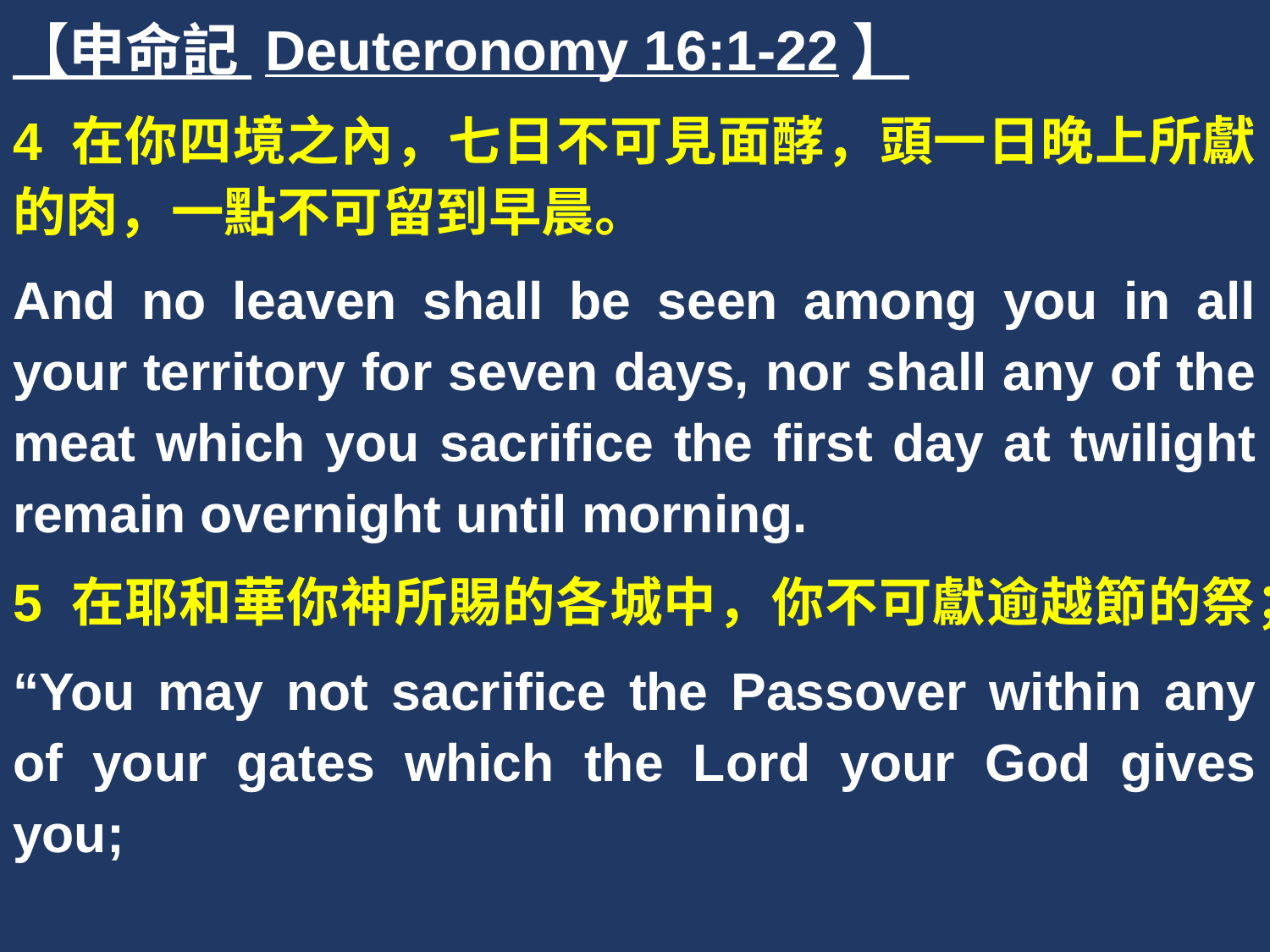

【申命記 Deuteronomy 16:1-22】
4 在你四境之內，七日不可見面酵，頭一日晚上所獻的肉，一點不可留到早晨。
And no leaven shall be seen among you in all your territory for seven days, nor shall any of the meat which you sacrifice the first day at twilight remain overnight until morning.
5 在耶和華你神所賜的各城中，你不可獻逾越節的祭；
“You may not sacrifice the Passover within any of your gates which the Lord your God gives you;